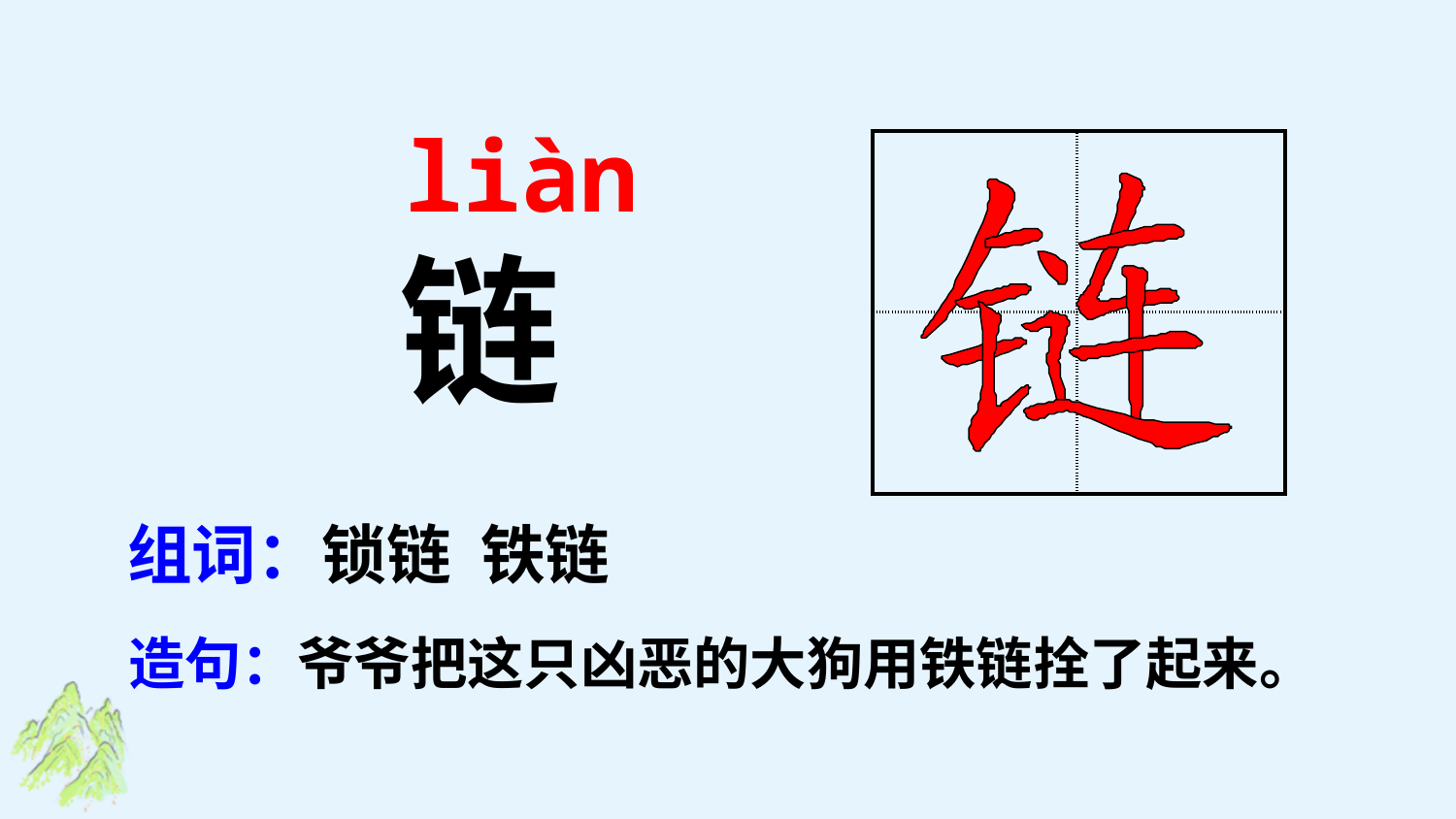

liàn
|  |  |
| --- | --- |
|  |  |

链

组词：锁链  铁链
造句：爷爷把这只凶恶的大狗用铁链拴了起来。